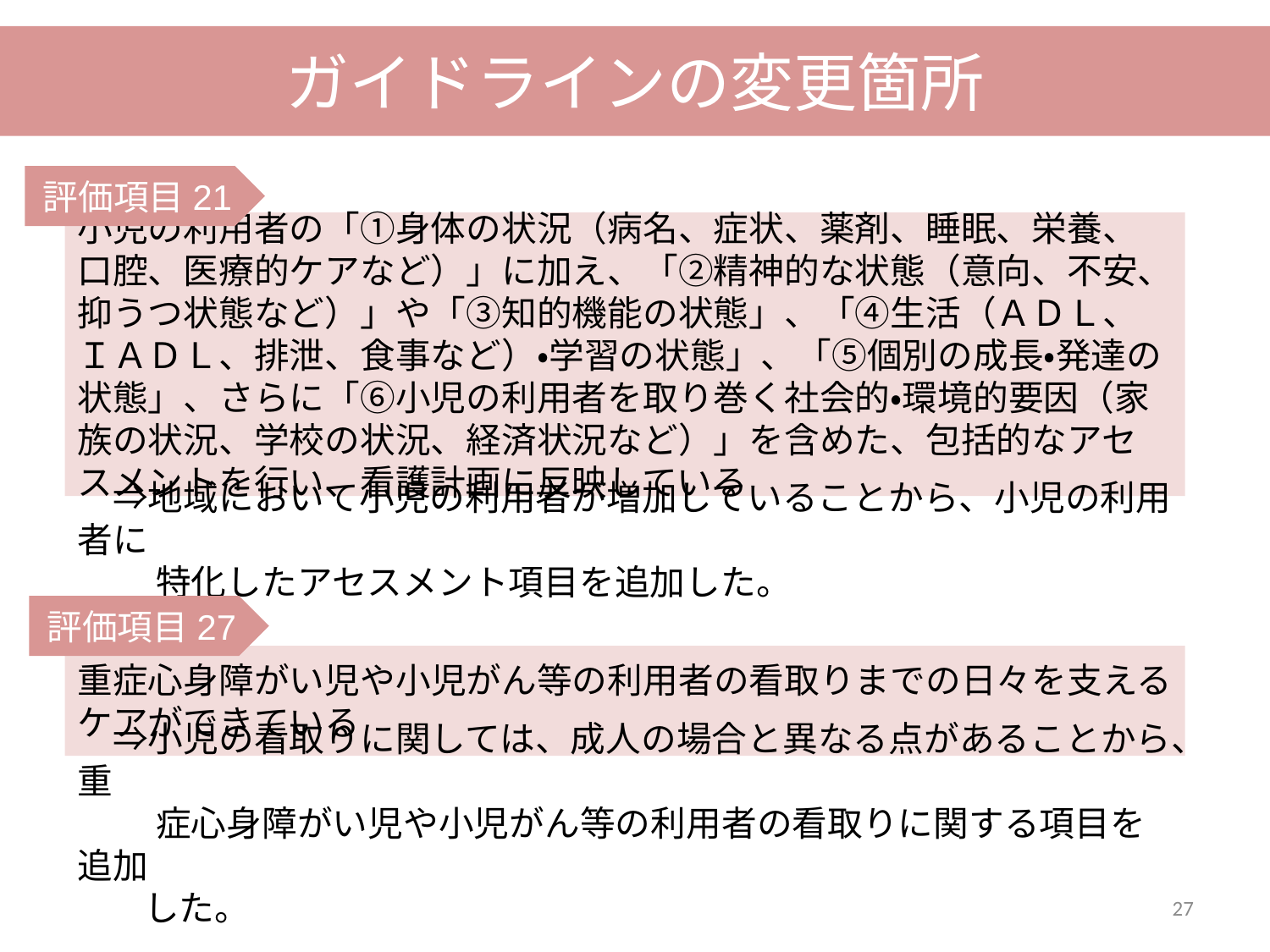

ガイドラインの変更箇所
評価項目21
小児の利用者の「①身体の状況（病名、症状、薬剤、睡眠、栄養、口腔、医療的ケアなど）」に加え、「②精神的な状態（意向、不安、抑うつ状態など）」や「③知的機能の状態」、「④生活（ＡＤＬ、ＩＡＤＬ、排泄、食事など）・学習の状態」、「⑤個別の成長・発達の状態」、さらに「⑥小児の利用者を取り巻く社会的・環境的要因（家族の状況、学校の状況、経済状況など）」を含めた、包括的なアセスメントを行い、看護計画に反映している
　⇒地域において小児の利用者が増加していることから、小児の利用者に
　　 特化したアセスメント項目を追加した。
評価項目27
重症心身障がい児や小児がん等の利用者の看取りまでの日々を支えるケアができている
　⇒小児の看取りに関しては、成人の場合と異なる点があることから、重
　　 症心身障がい児や小児がん等の利用者の看取りに関する項目を追加
　    した。
27